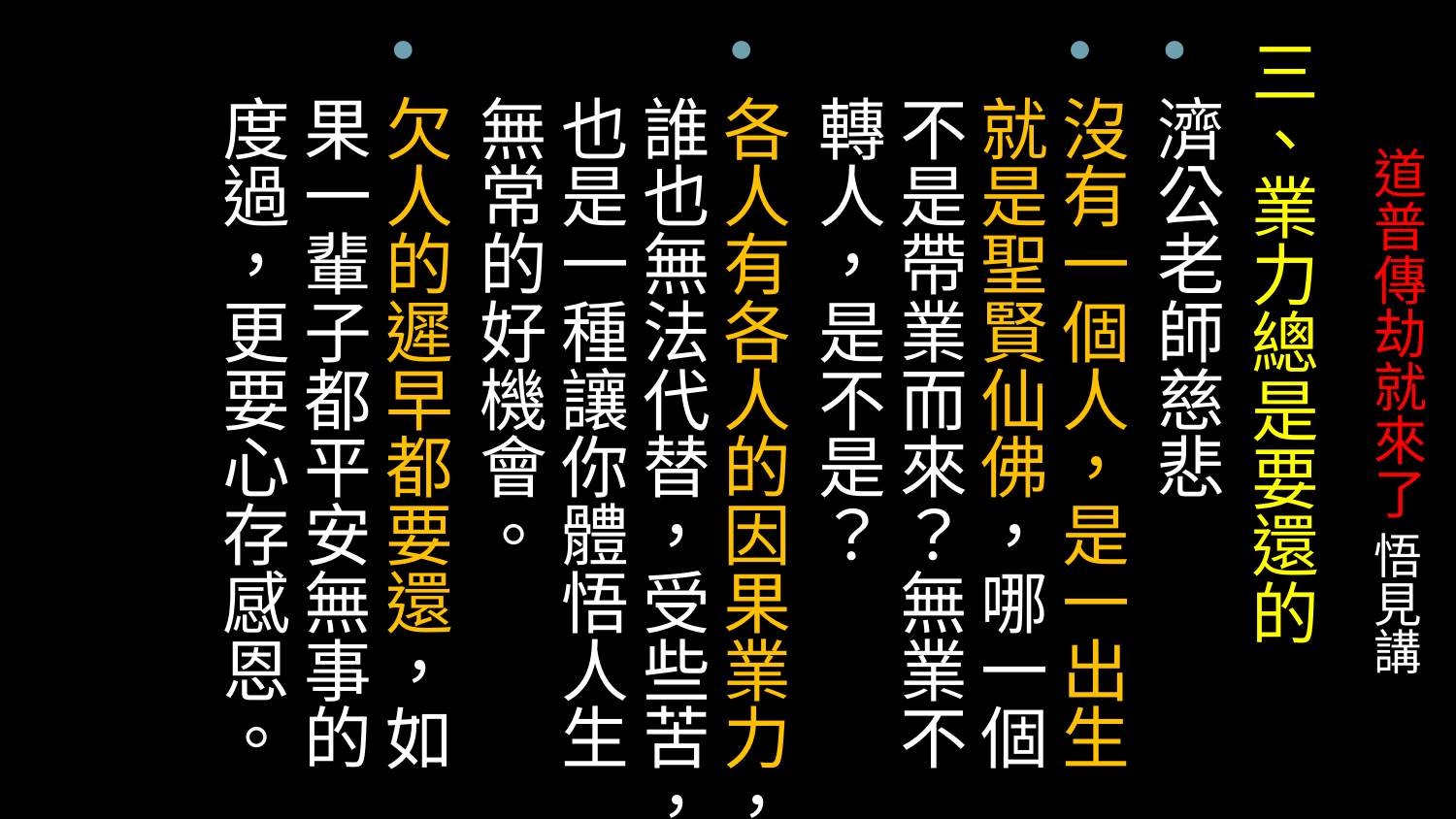

三、業力總是要還的
濟公老師慈悲
沒有一個人，是一出生就是聖賢仙佛，哪一個不是帶業而來？無業不轉人，是不是？
各人有各人的因果業力，誰也無法代替，受些苦，也是一種讓你體悟人生無常的好機會。
欠人的遲早都要還，如果一輩子都平安無事的度過，更要心存感恩。

# 道普傳劫就來了 悟見講